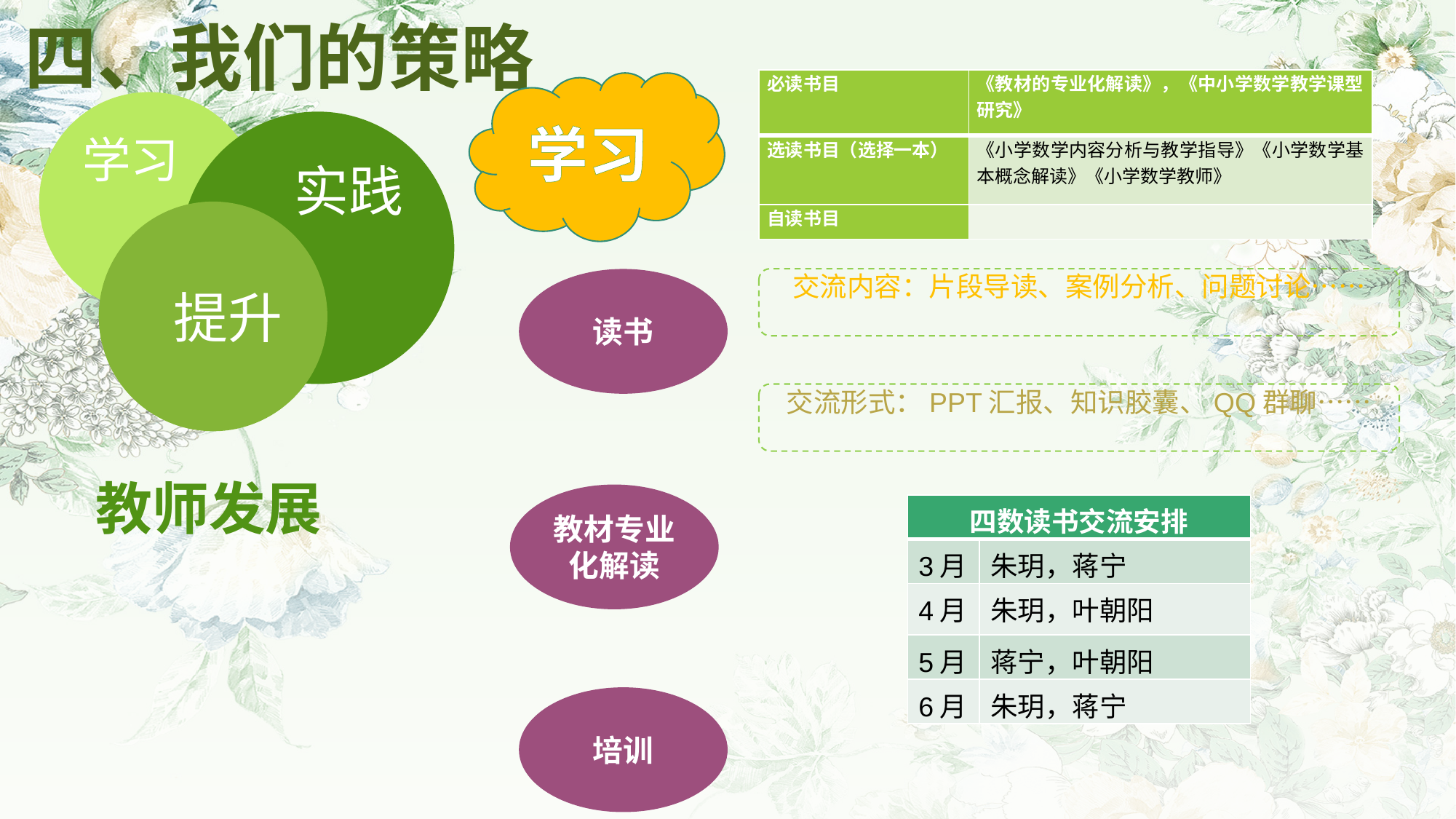

四、我们的策略
| 必读书目 | 《教材的专业化解读》，《中小学数学教学课型研究》 |
| --- | --- |
| 选读书目（选择一本） | 《小学数学内容分析与教学指导》《小学数学基本概念解读》《小学数学教师》 |
| 自读书目 |  |
学习
学习
实践
提升
交流内容：片段导读、案例分析、问题讨论……

读书
交流形式：PPT汇报、知识胶囊、QQ群聊……

教师发展
教材专业化解读
| 四数读书交流安排 |  |
| --- | --- |
| 3月 | 朱玥，蒋宁 |
| 4月 | 朱玥，叶朝阳 |
| 5月 | 蒋宁，叶朝阳 |
| 6月 | 朱玥，蒋宁 |
培训